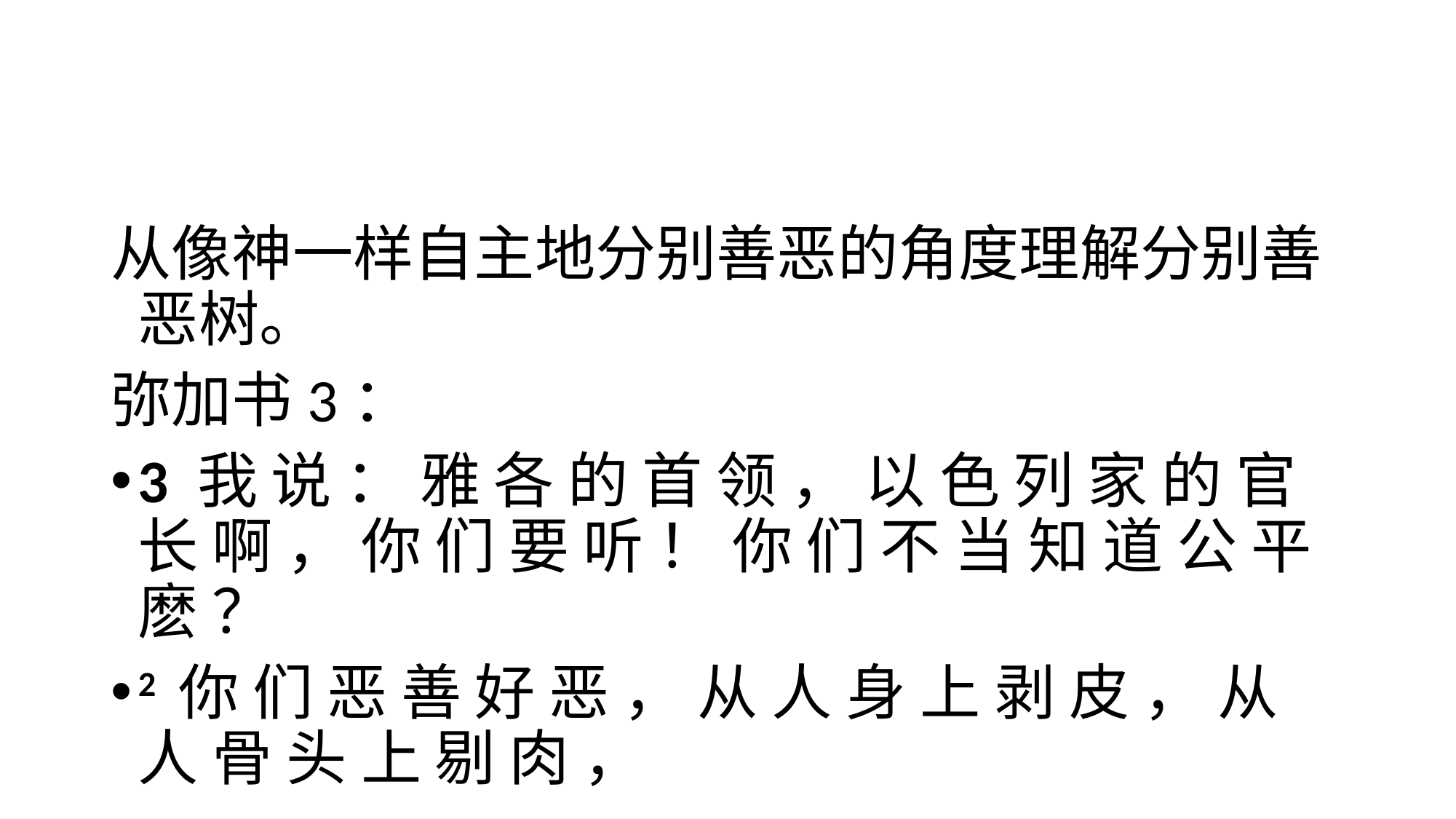

#
从像神一样自主地分别善恶的角度理解分别善恶树。
弥加书3：
3 我 说 ： 雅 各 的 首 领 ， 以 色 列 家 的 官 长 啊 ， 你 们 要 听 ！ 你 们 不 当 知 道 公 平 麽 ？
2 你 们 恶 善 好 恶 ， 从 人 身 上 剥 皮 ， 从 人 骨 头 上 剔 肉 ，